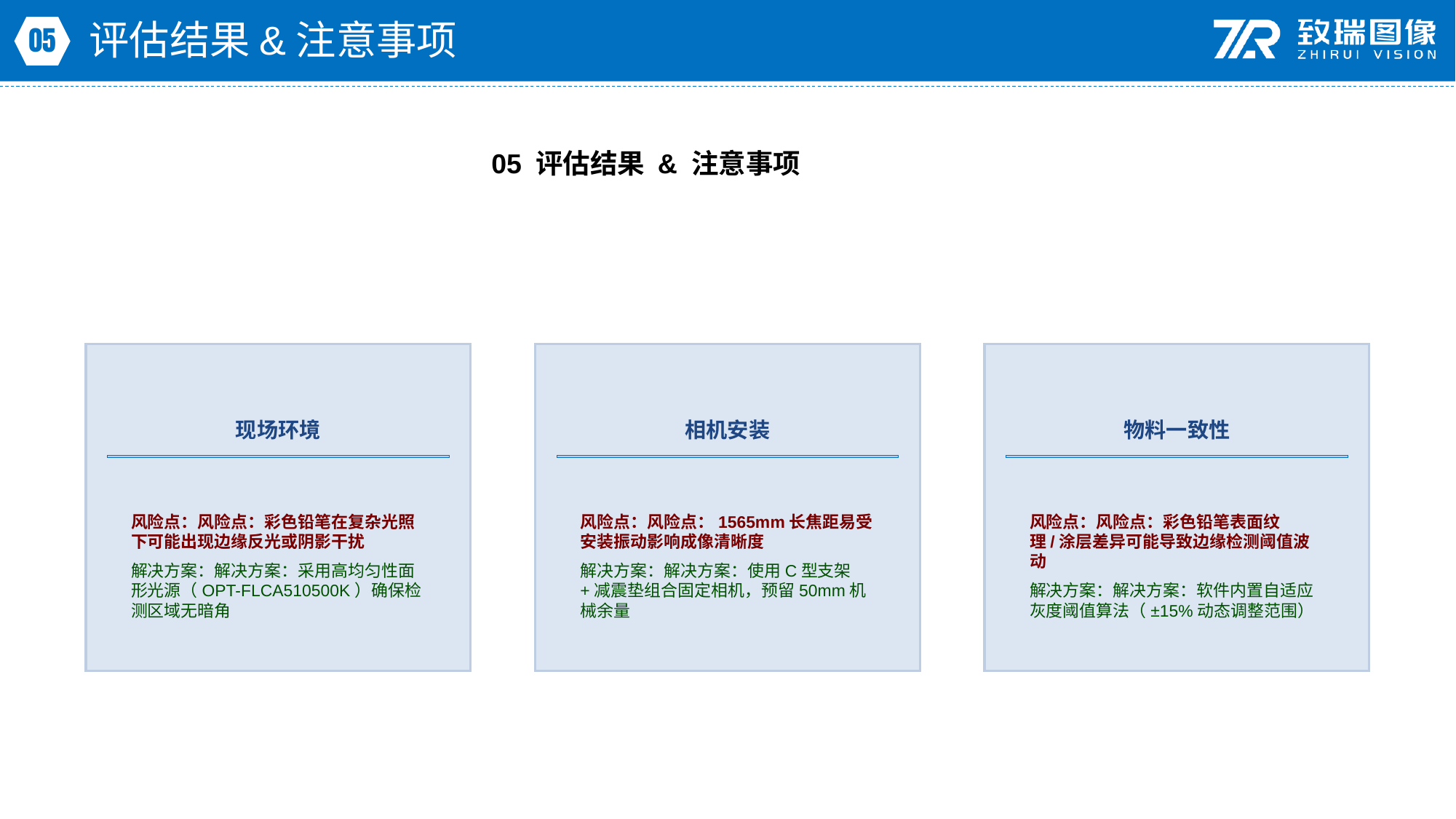

评估结果&注意事项
05

05 评估结果 & 注意事项

现场环境

相机安装

物料一致性

风险点：风险点：彩色铅笔在复杂光照下可能出现边缘反光或阴影干扰
解决方案：解决方案：采用高均匀性面形光源（OPT-FLCA510500K）确保检测区域无暗角

风险点：风险点：1565mm长焦距易受安装振动影响成像清晰度
解决方案：解决方案：使用C型支架+减震垫组合固定相机，预留50mm机械余量

风险点：风险点：彩色铅笔表面纹理/涂层差异可能导致边缘检测阈值波动
解决方案：解决方案：软件内置自适应灰度阈值算法（±15%动态调整范围）